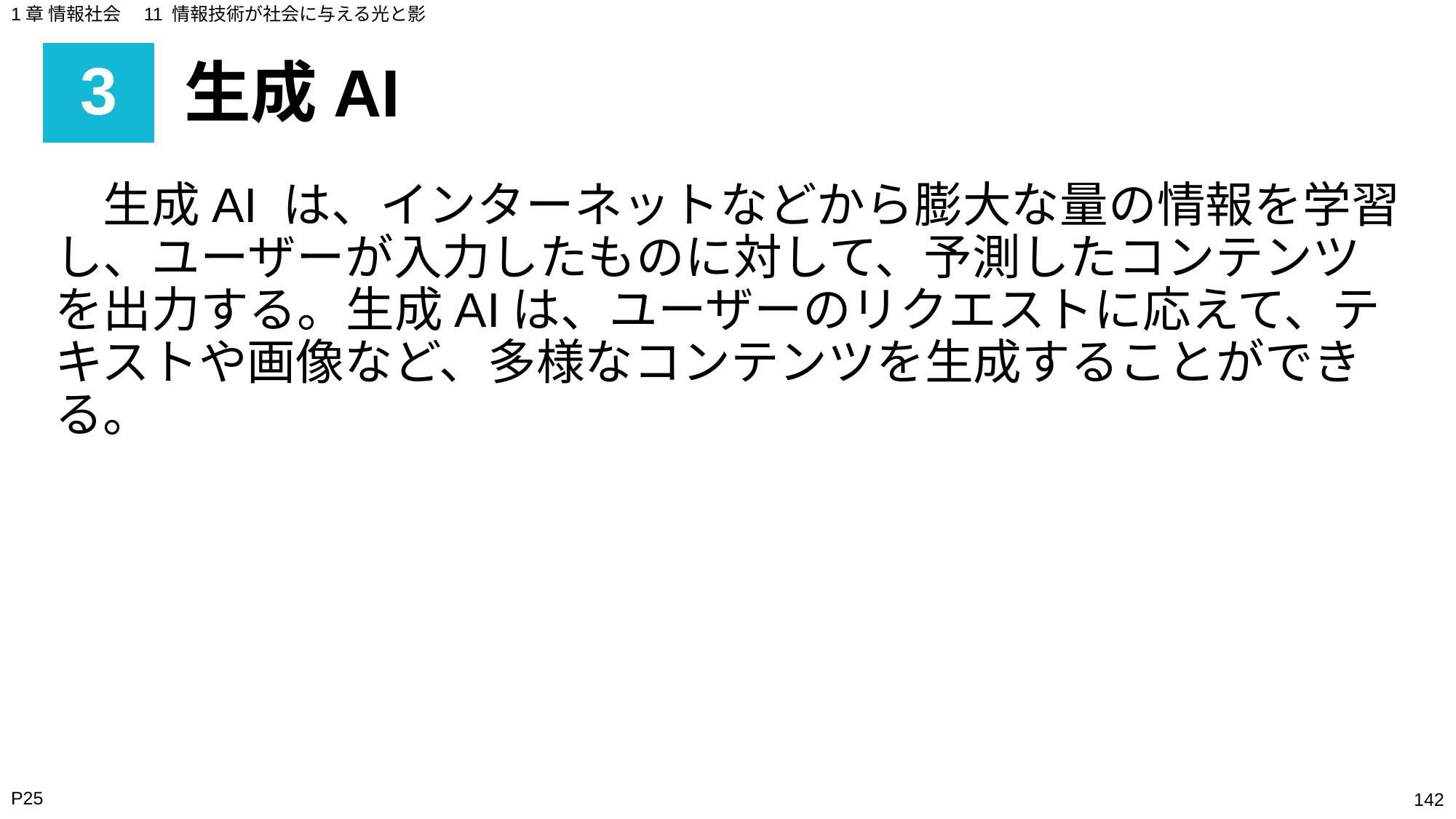

1章 情報社会　11 情報技術が社会に与える光と影

# 3
生成AI
　生成AI は、インターネットなどから膨大な量の情報を学習し、ユーザーが入力したものに対して、予測したコンテンツを出力する。生成AIは、ユーザーのリクエストに応えて、テキストや画像など、多様なコンテンツを生成することができる。
P25
142